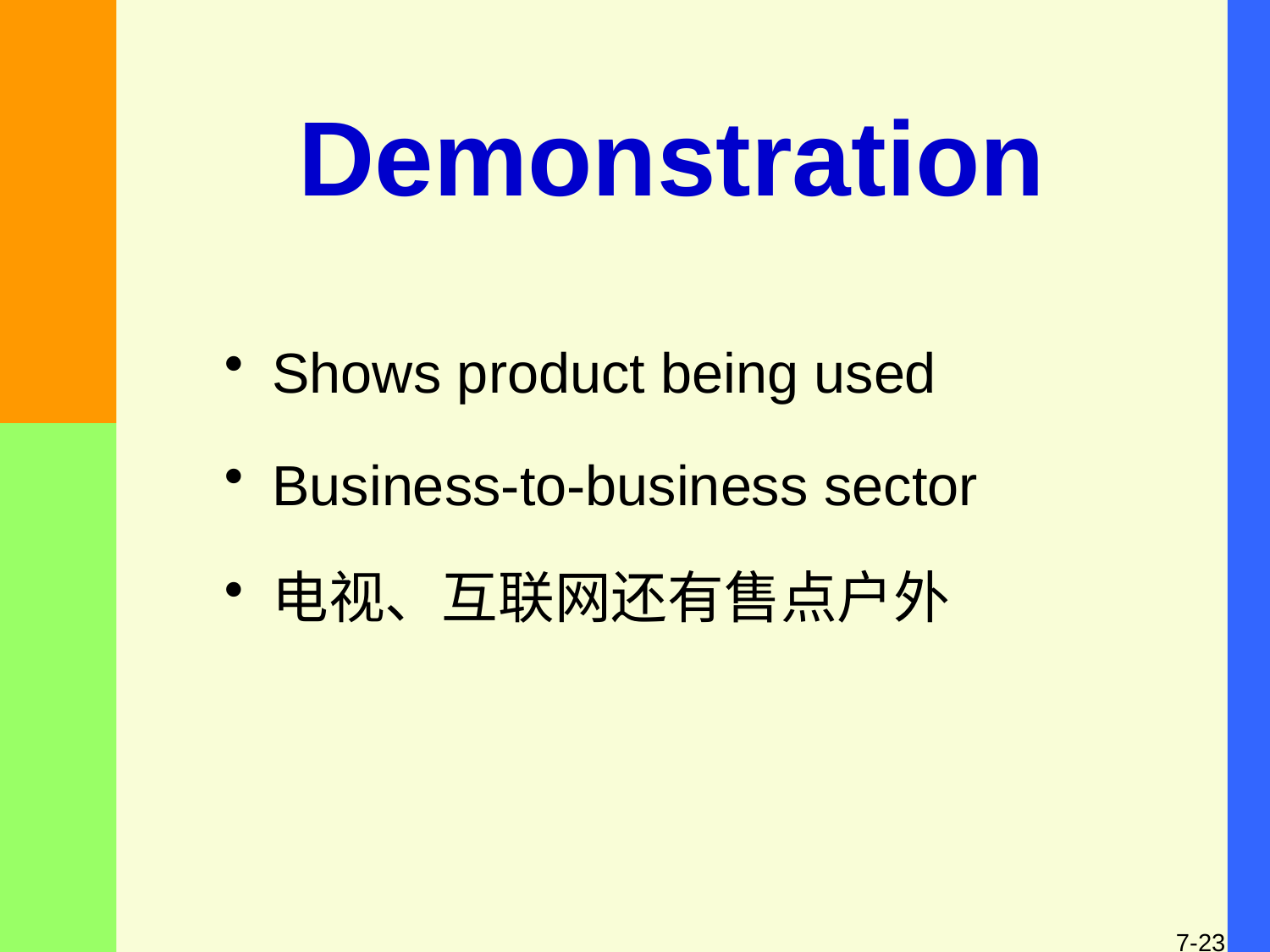

# Demonstration
Shows product being used
Business-to-business sector
电视、互联网还有售点户外

7-23